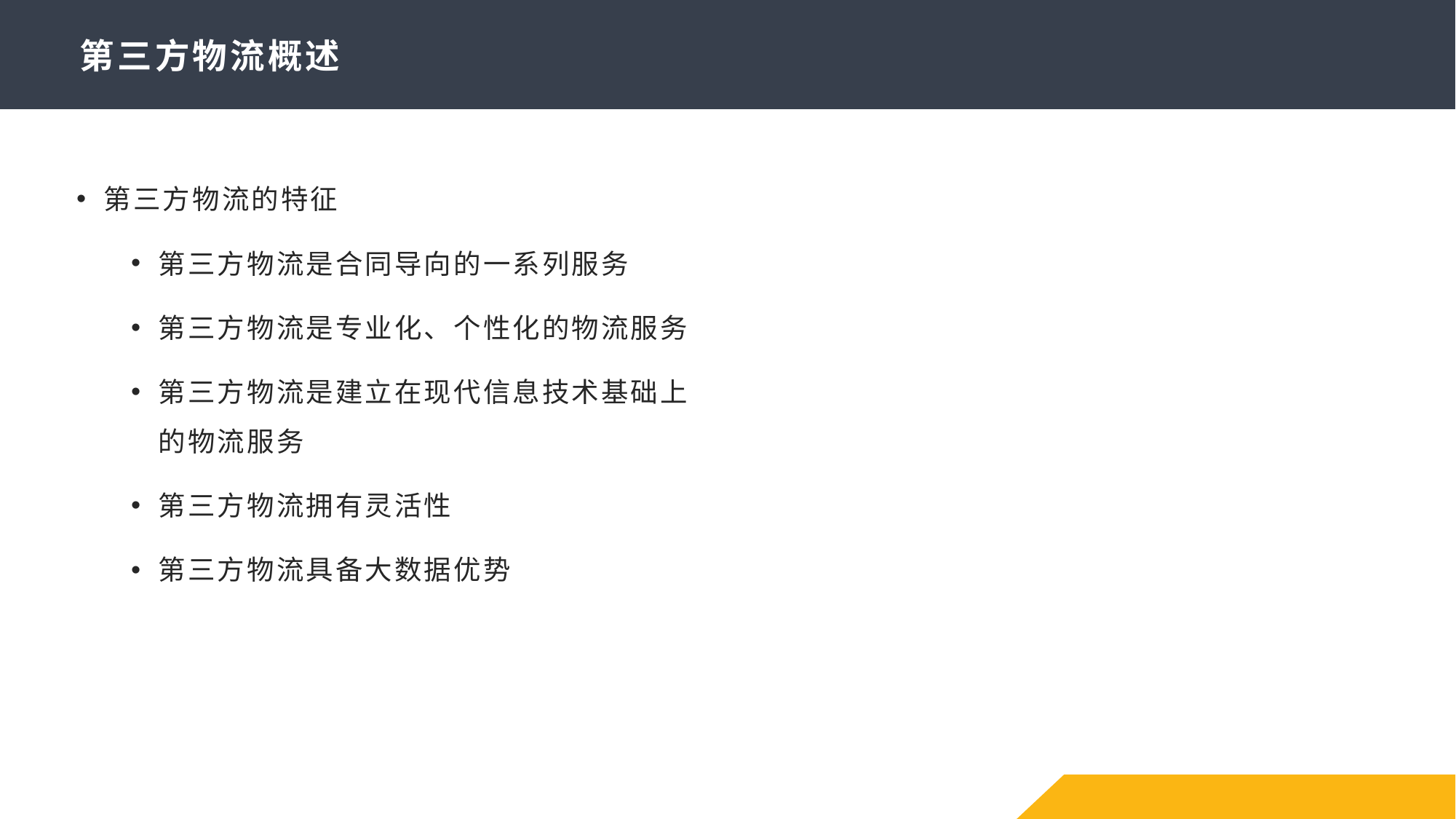

# 第三方物流概述
第三方物流的特征
第三方物流是合同导向的一系列服务
第三方物流是专业化、个性化的物流服务
第三方物流是建立在现代信息技术基础上的物流服务
第三方物流拥有灵活性
第三方物流具备大数据优势